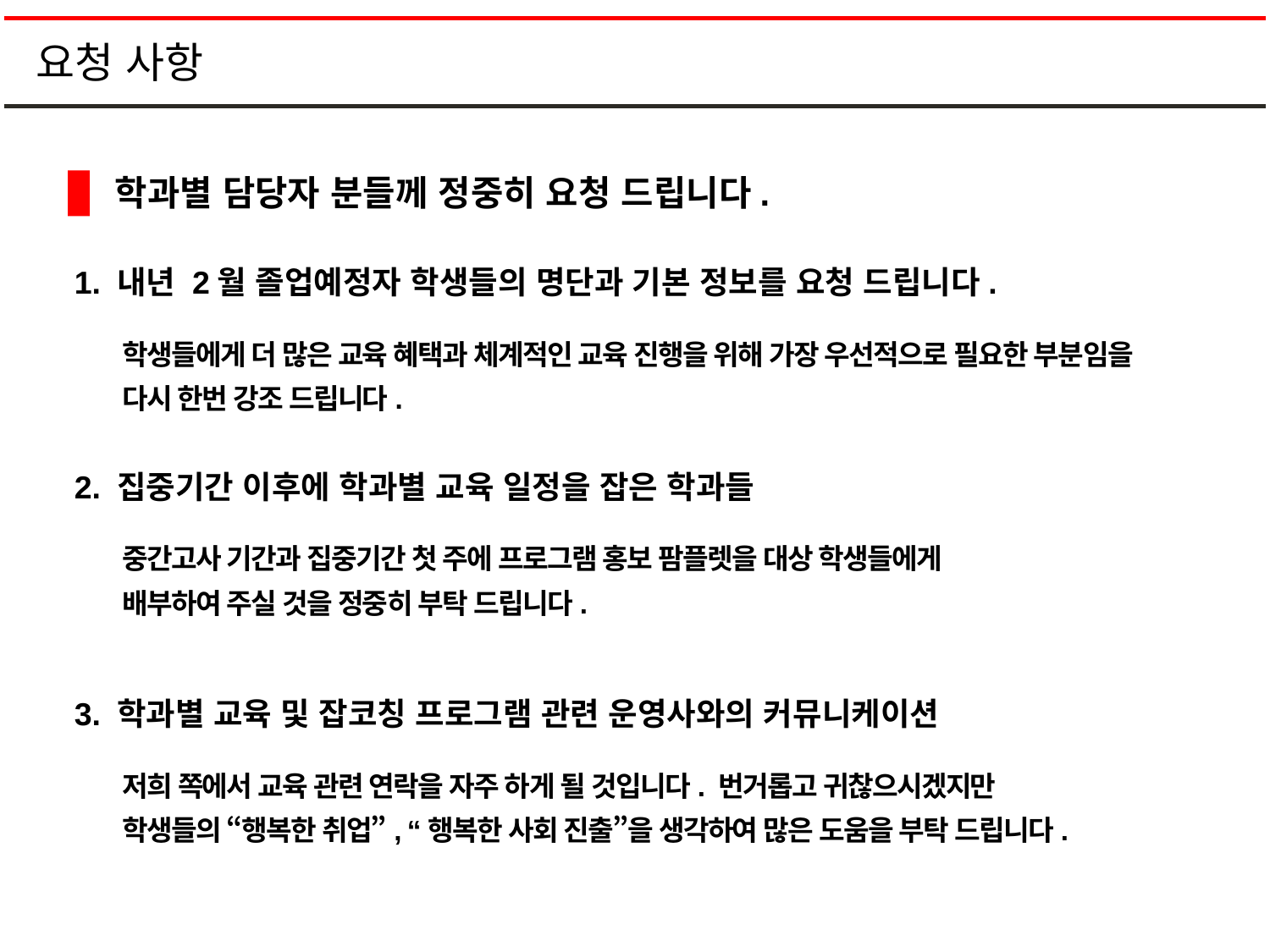

요청 사항
학과별 담당자 분들께 정중히 요청 드립니다.

1. 내년 2월 졸업예정자 학생들의 명단과 기본 정보를 요청 드립니다.
학생들에게 더 많은 교육 혜택과 체계적인 교육 진행을 위해 가장 우선적으로 필요한 부분임을
다시 한번 강조 드립니다.
2. 집중기간 이후에 학과별 교육 일정을 잡은 학과들
중간고사 기간과 집중기간 첫 주에 프로그램 홍보 팜플렛을 대상 학생들에게
배부하여 주실 것을 정중히 부탁 드립니다.
3. 학과별 교육 및 잡코칭 프로그램 관련 운영사와의 커뮤니케이션
저희 쪽에서 교육 관련 연락을 자주 하게 될 것입니다. 번거롭고 귀찮으시겠지만
학생들의 “행복한 취업”, “행복한 사회 진출”을 생각하여 많은 도움을 부탁 드립니다.